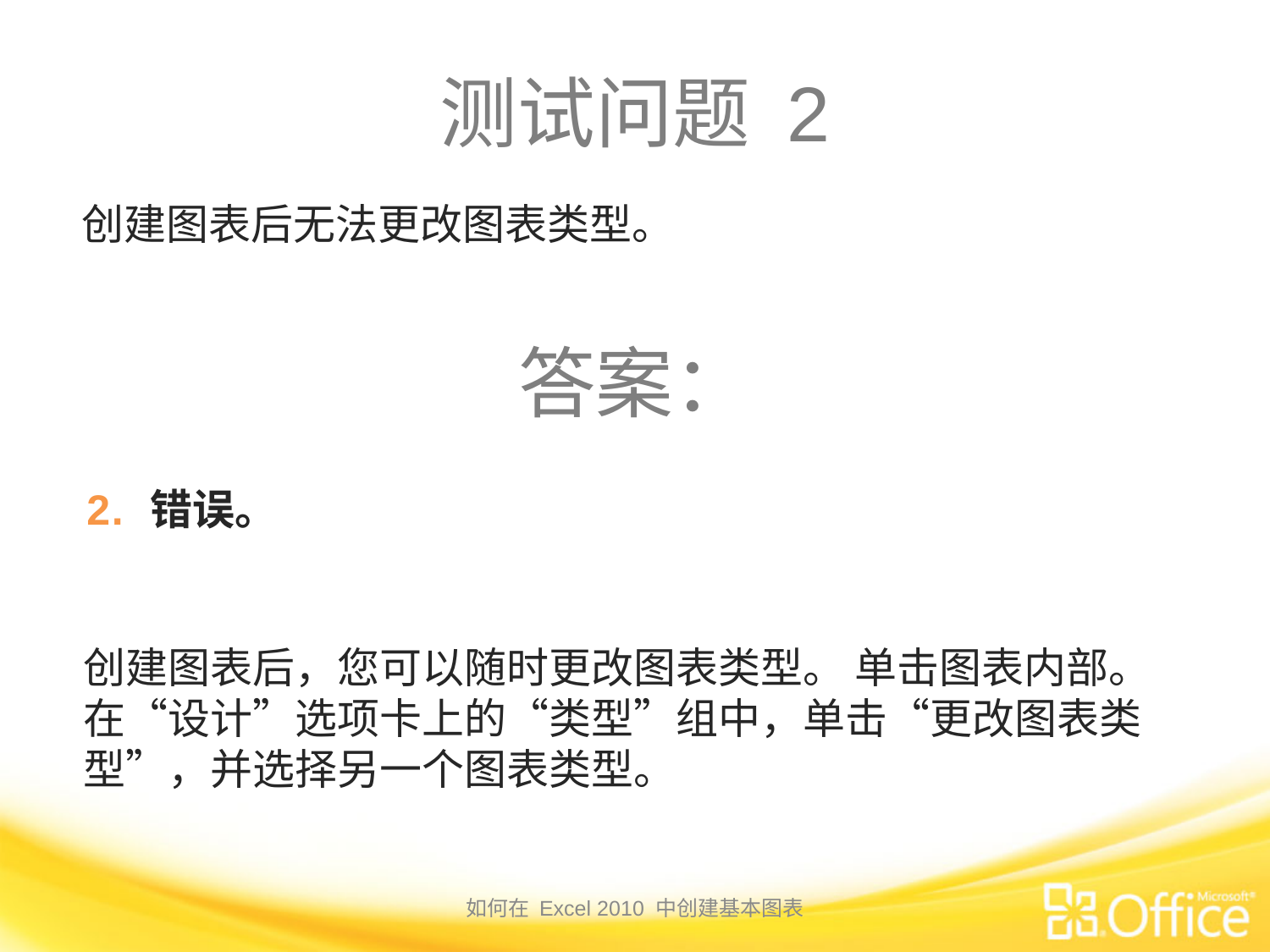

# 测试问题 2
创建图表后无法更改图表类型。
答案：
错误。
创建图表后，您可以随时更改图表类型。 单击图表内部。 在“设计”选项卡上的“类型”组中，单击“更改图表类型”，并选择另一个图表类型。
如何在 Excel 2010 中创建基本图表